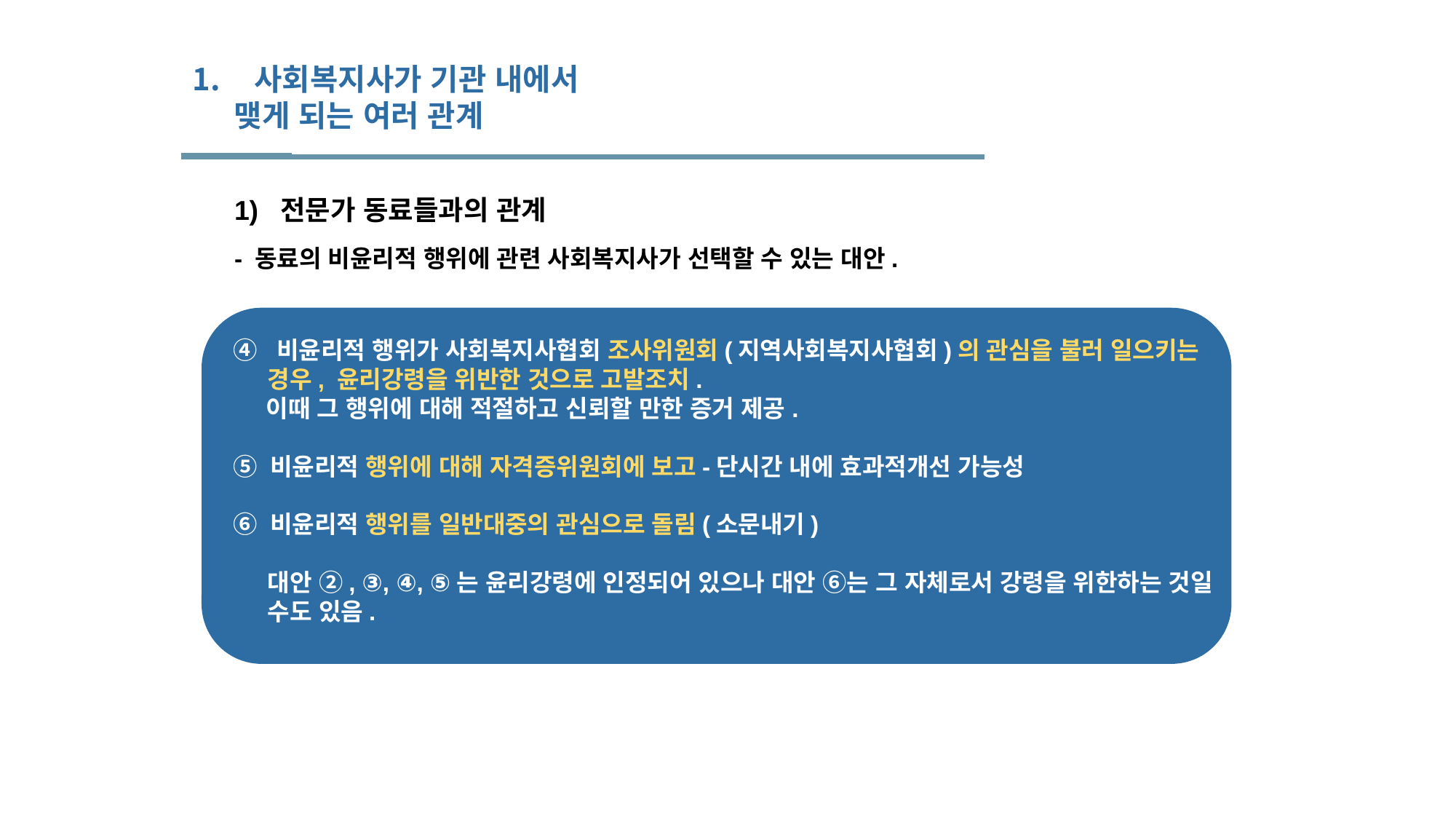

사회복지사가 기관 내에서
    맺게 되는 여러 관계

 1)  전문가 동료들과의 관계

 - 동료의 비윤리적 행위에 관련 사회복지사가 선택할 수 있는 대안.

 ④  비윤리적 행위가 사회복지사협회 조사위원회(지역사회복지사협회)의 관심을 불러 일으키는 경우, 윤리강령을 위반한 것으로 고발조치.
     이때 그 행위에 대해 적절하고 신뢰할 만한 증거 제공.

 ⑤ 비윤리적 행위에 대해 자격증위원회에 보고-단시간 내에 효과적개선 가능성

 ⑥ 비윤리적 행위를 일반대중의 관심으로 돌림(소문내기)

	대안 ②, ③, ④, ⑤는 윤리강령에 인정되어 있으나 대안 ⑥는 그 자체로서 강령을 위한하는 것일 수도 있음.